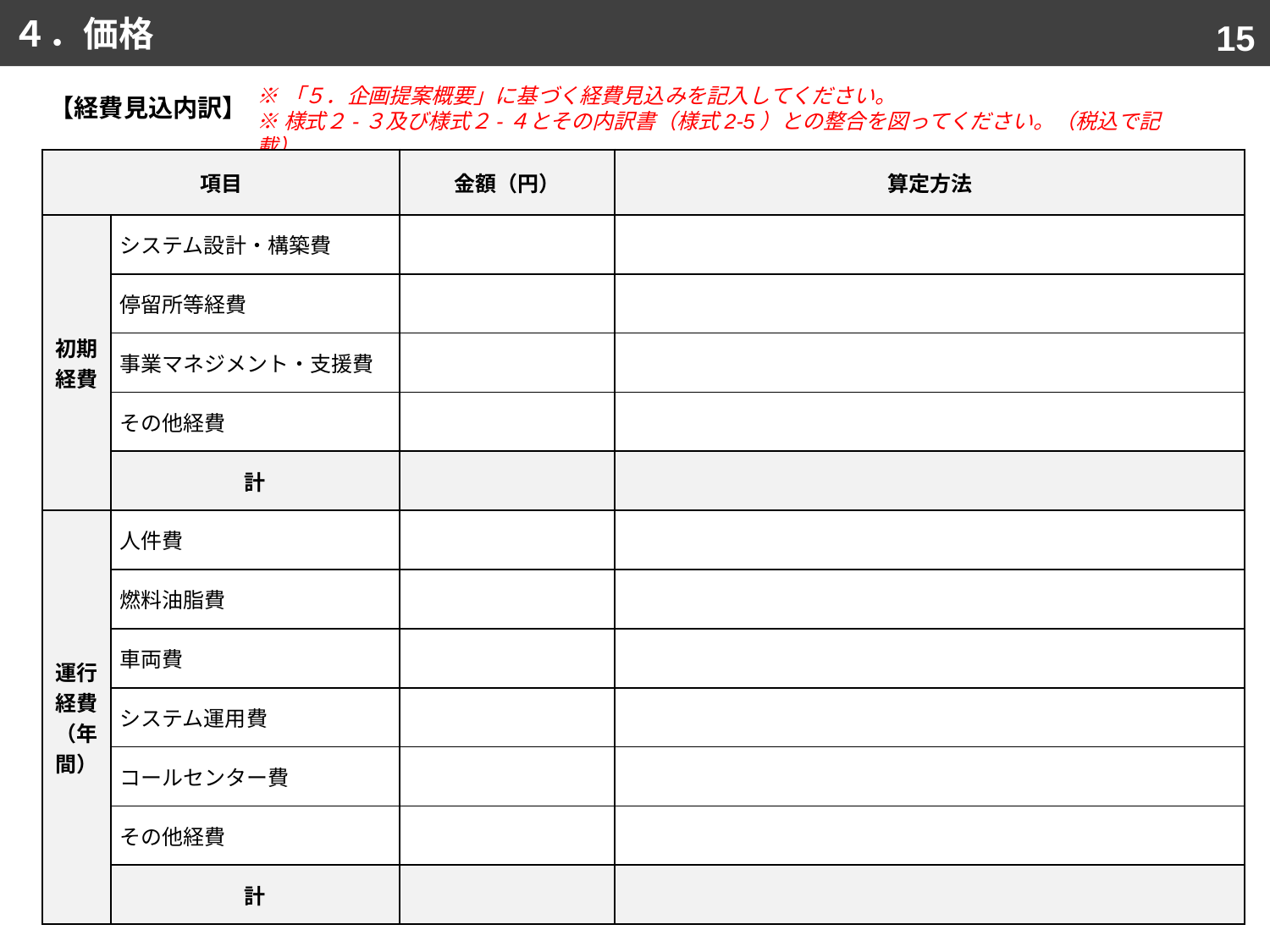

４．価格
15
※「５．企画提案概要」に基づく経費見込みを記入してください。
※様式２-３及び様式２-４とその内訳書（様式2-5）との整合を図ってください。（税込で記載）
【経費見込内訳】
| 項目 |  | 金額（円） | 算定方法 |
| --- | --- | --- | --- |
| 初期経費 | システム設計・構築費 |  |  |
|  | 停留所等経費 |  |  |
|  | 事業マネジメント・支援費 |  |  |
|  | その他経費 |  |  |
|  | 計 |  |  |
| 運行経費（年間） | 人件費 |  |  |
|  | 燃料油脂費 |  |  |
|  | 車両費 |  |  |
|  | システム運用費 |  |  |
|  | コールセンター費 |  |  |
|  | その他経費 |  |  |
|  | 計 |  |  |